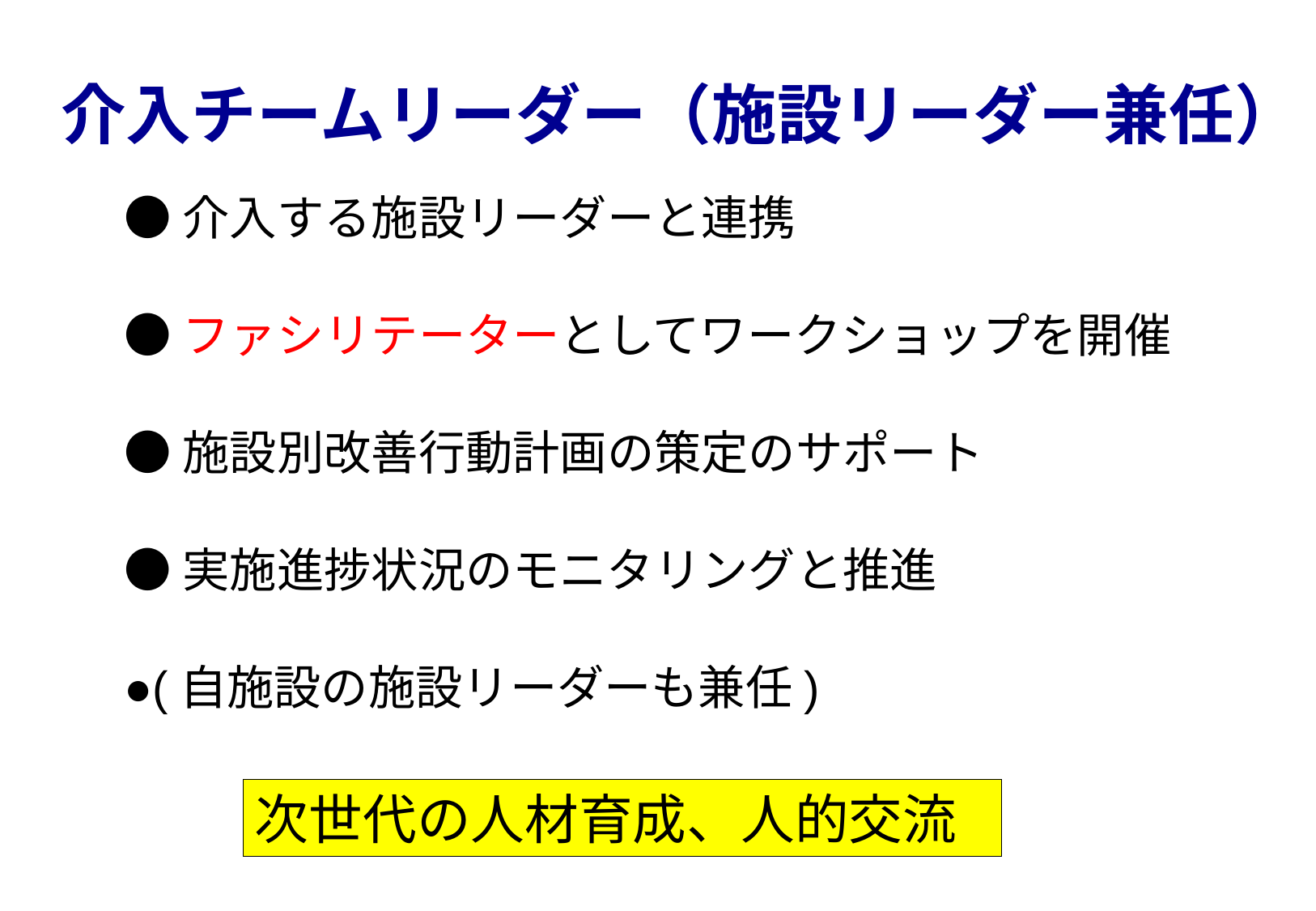

# 介入チームリーダー（施設リーダー兼任）
●介入する施設リーダーと連携
●ファシリテーターとしてワークショップを開催
●施設別改善行動計画の策定のサポート
●実施進捗状況のモニタリングと推進
●(自施設の施設リーダーも兼任)
次世代の人材育成、人的交流